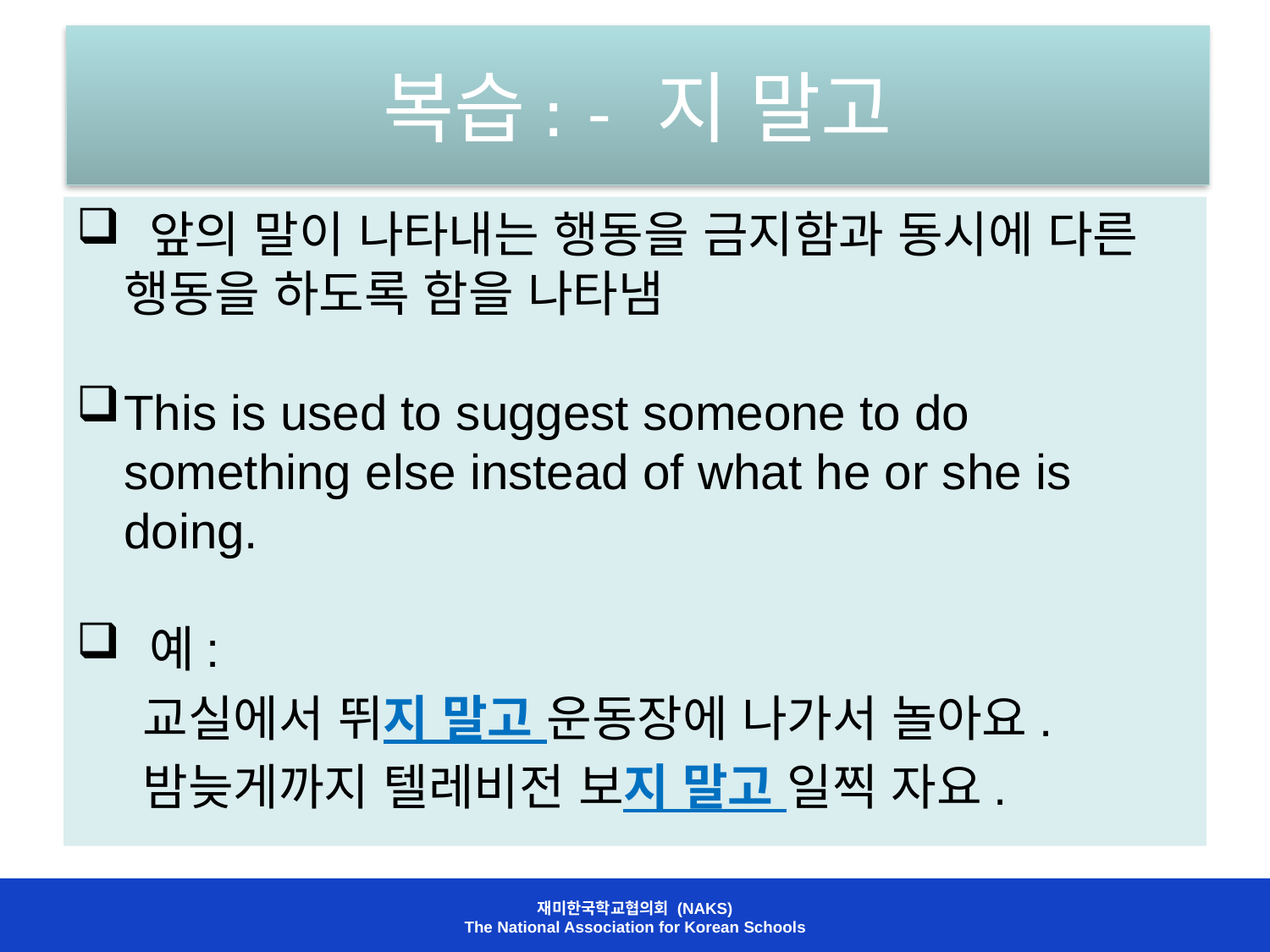

# 복습: - 지 말고
 앞의 말이 나타내는 행동을 금지함과 동시에 다른 행동을 하도록 함을 나타냄

This is used to suggest someone to do something else instead of what he or she is doing.

 예:
    교실에서 뛰지 말고 운동장에 나가서 놀아요.
    밤늦게까지 텔레비전 보지 말고 일찍 자요.
재미한국학교협의회 (NAKS)
The National Association for Korean Schools